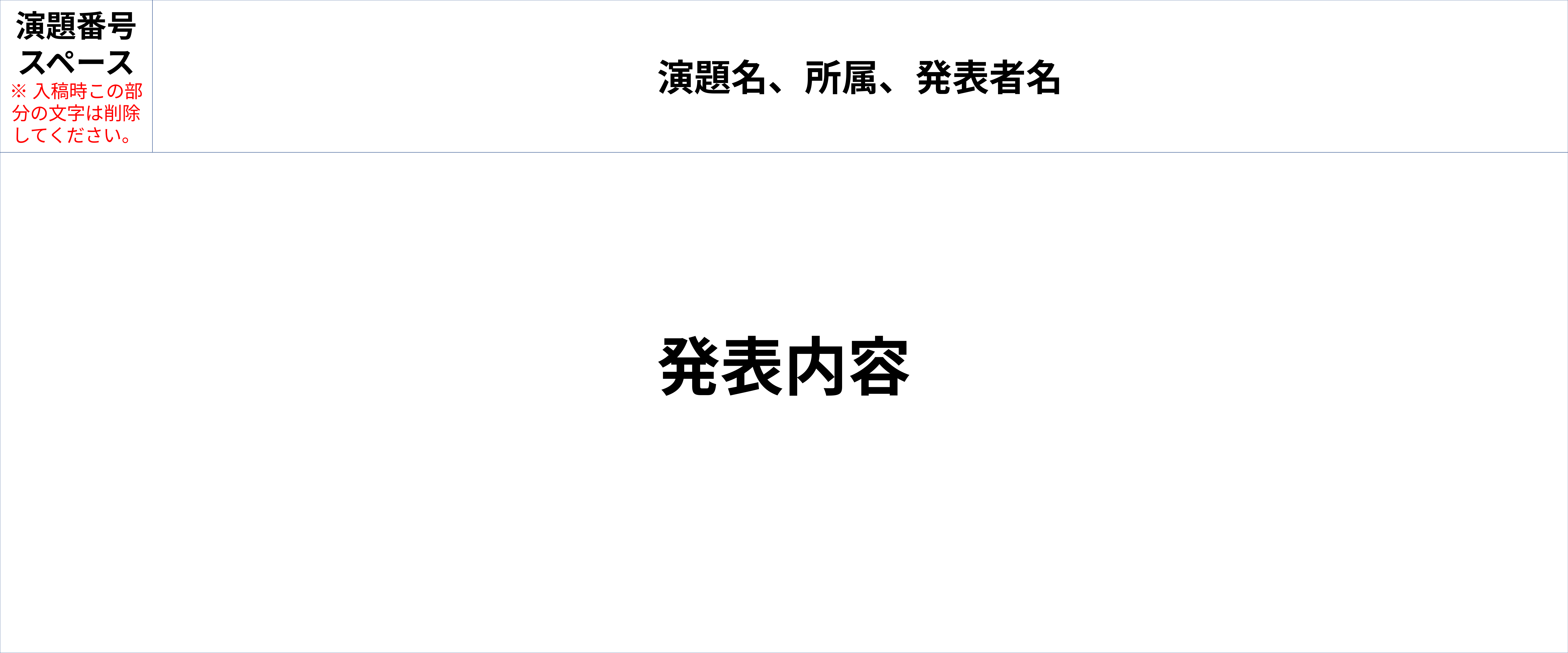

演題番号
スペース
※入稿時この部分の文字は削除してください。

発表内容
演題名、所属、発表者名